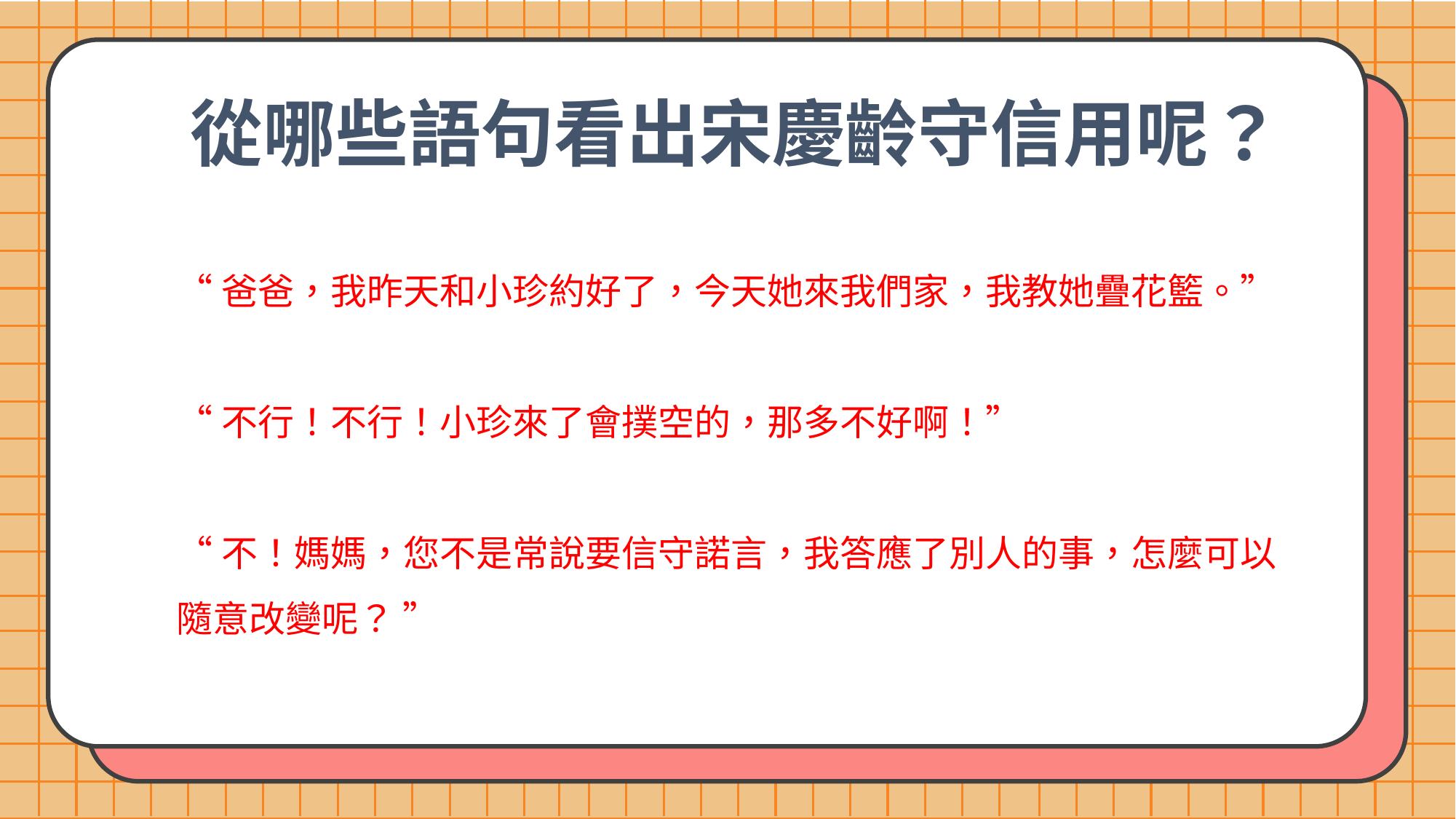

從哪些語句看出宋慶齡守信用呢？
“爸爸，我昨天和小珍約好了，今天她來我們家，我教她疊花籃。”

“不行！不行！小珍來了會撲空的，那多不好啊！”

“不！媽媽，您不是常說要信守諾言，我答應了別人的事，怎麼可以隨意改變呢？ ”